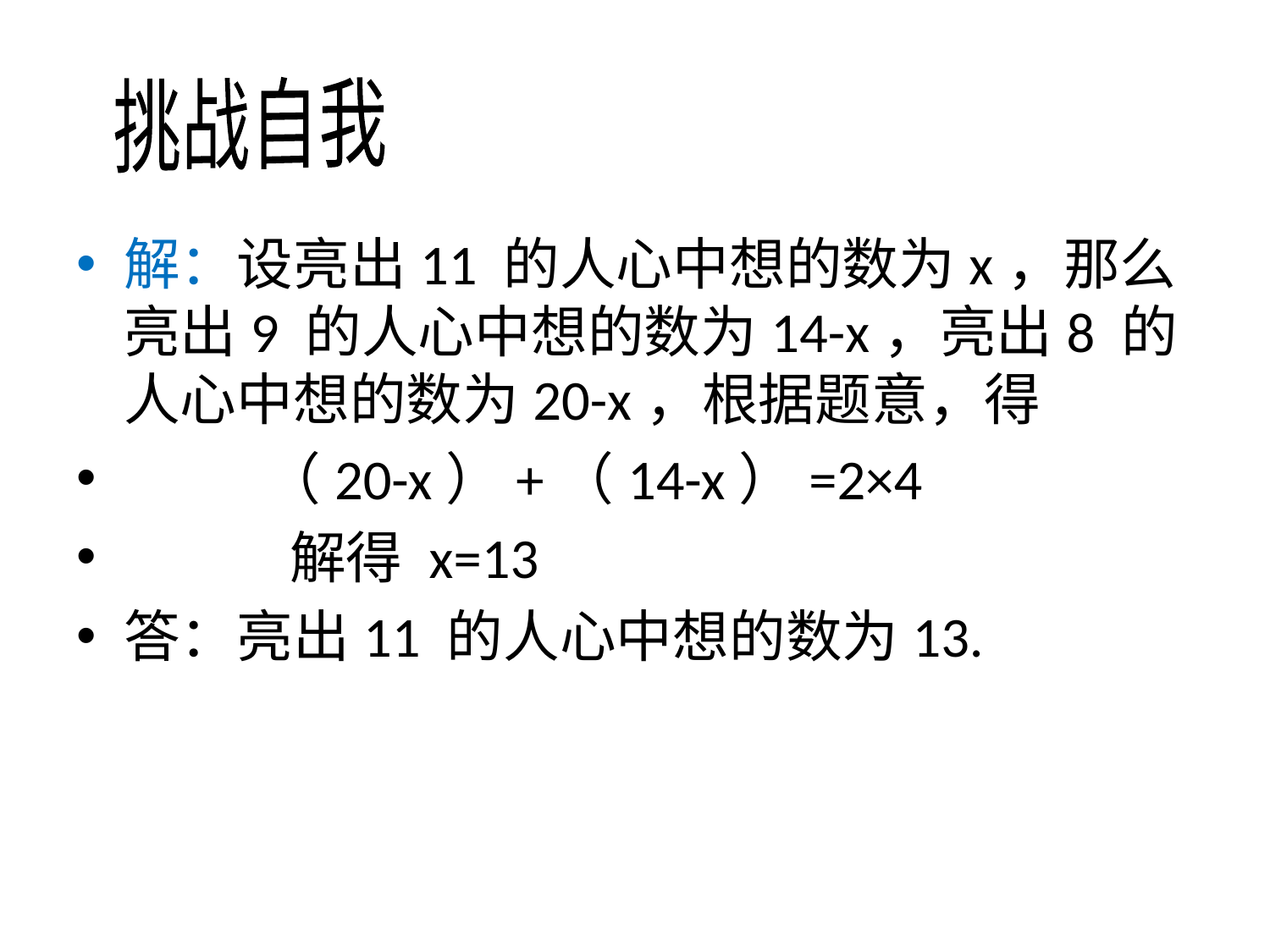

挑战自我
解：设亮出11 的人心中想的数为x，那么亮出9 的人心中想的数为14-x，亮出8 的人心中想的数为20-x，根据题意，得
          （20-x）+（14-x）=2×4
            解得 x=13
答：亮出11 的人心中想的数为13.